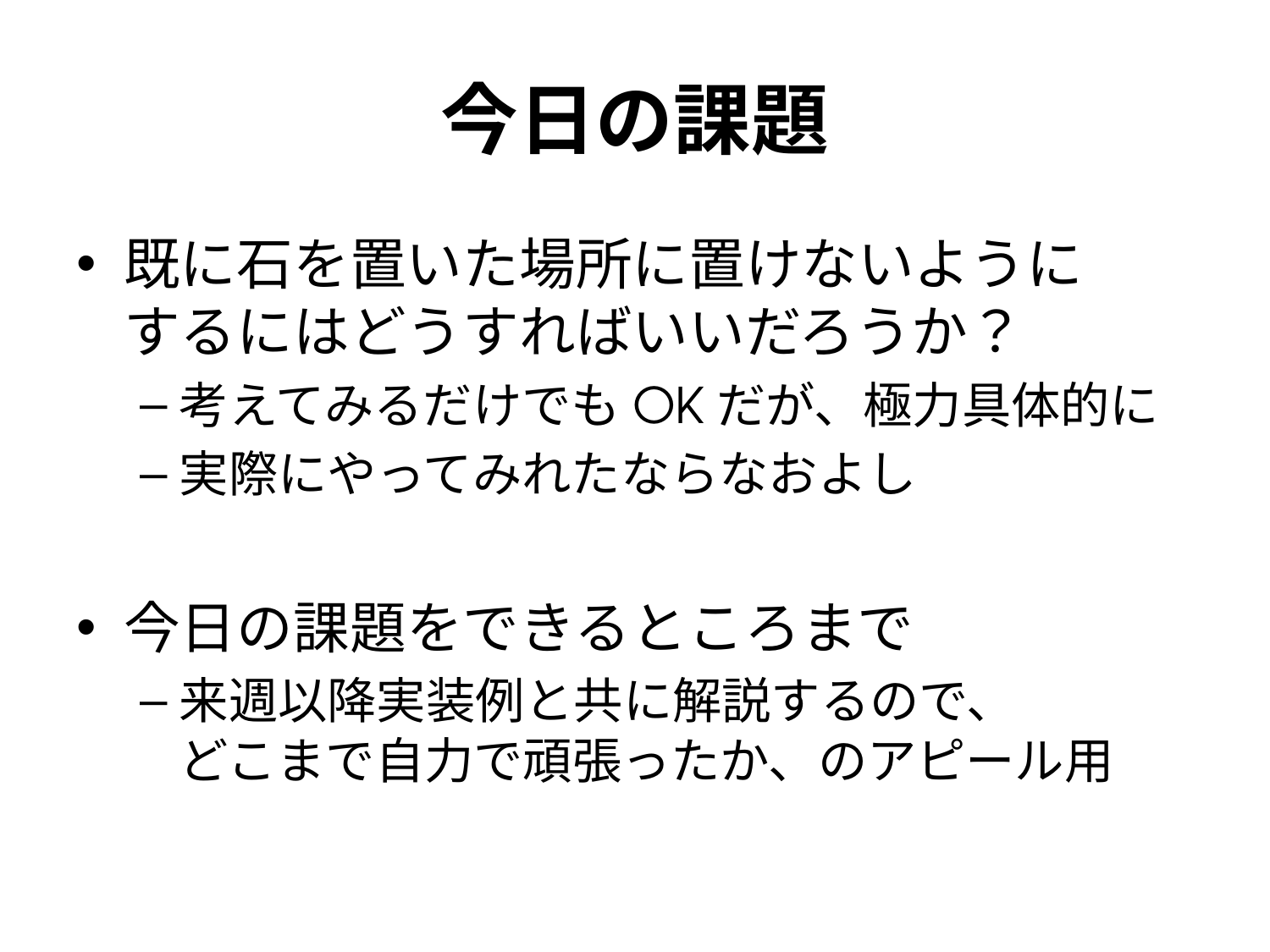

# 今日の課題
既に石を置いた場所に置けないように
するにはどうすればいいだろうか？
考えてみるだけでもOKだが、極力具体的に
実際にやってみれたならなおよし

今日の課題をできるところまで
来週以降実装例と共に解説するので、
どこまで自力で頑張ったか、のアピール用